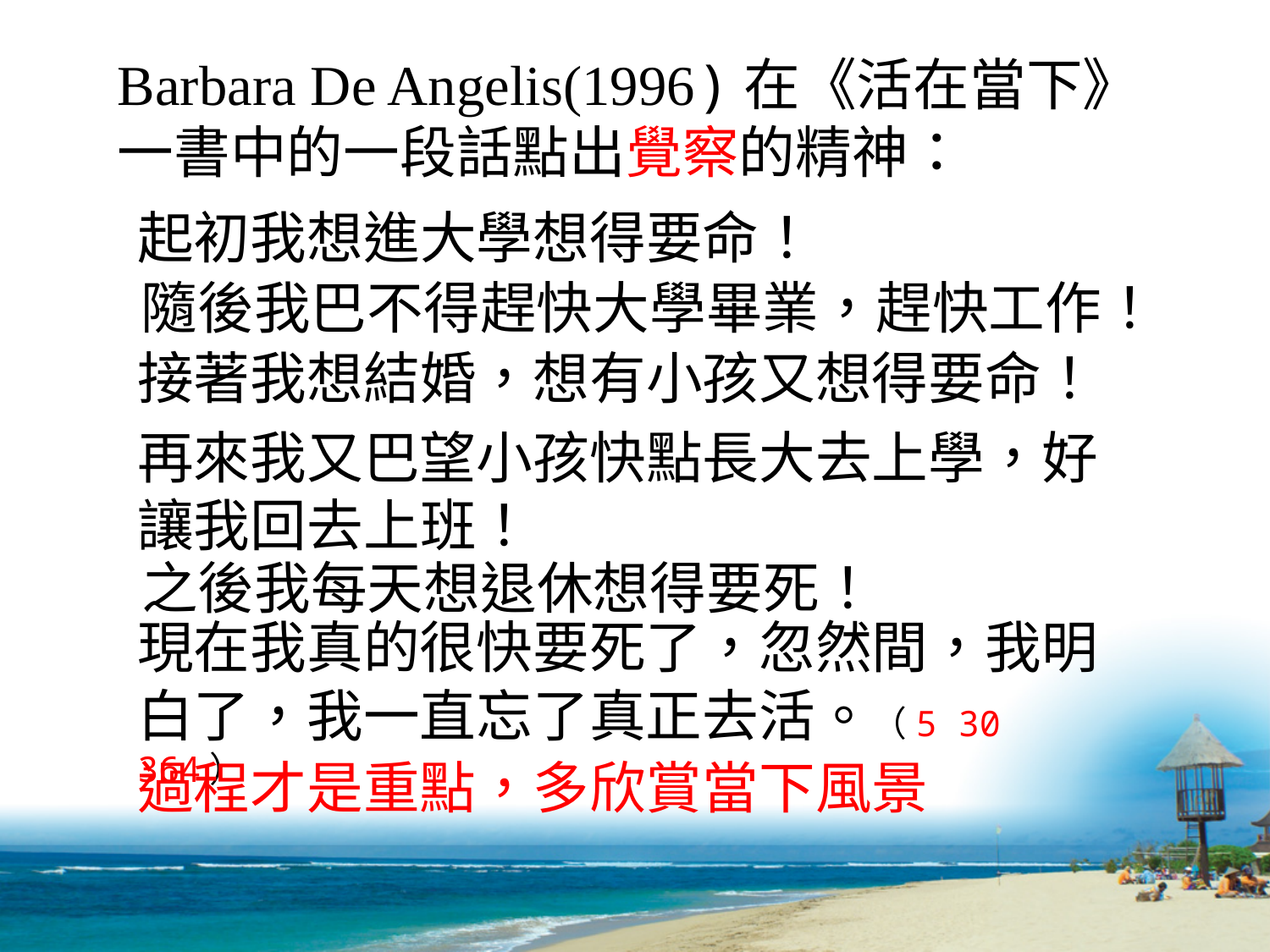

Barbara De Angelis(1996)在《活在當下》一書中的一段話點出覺察的精神：
起初我想進大學想得要命！
隨後我巴不得趕快大學畢業，趕快工作！
接著我想結婚，想有小孩又想得要命！
再來我又巴望小孩快點長大去上學，好讓我回去上班！
之後我每天想退休想得要死！
現在我真的很快要死了，忽然間，我明白了，我一直忘了真正去活。（5 30 364）
過程才是重點，多欣賞當下風景